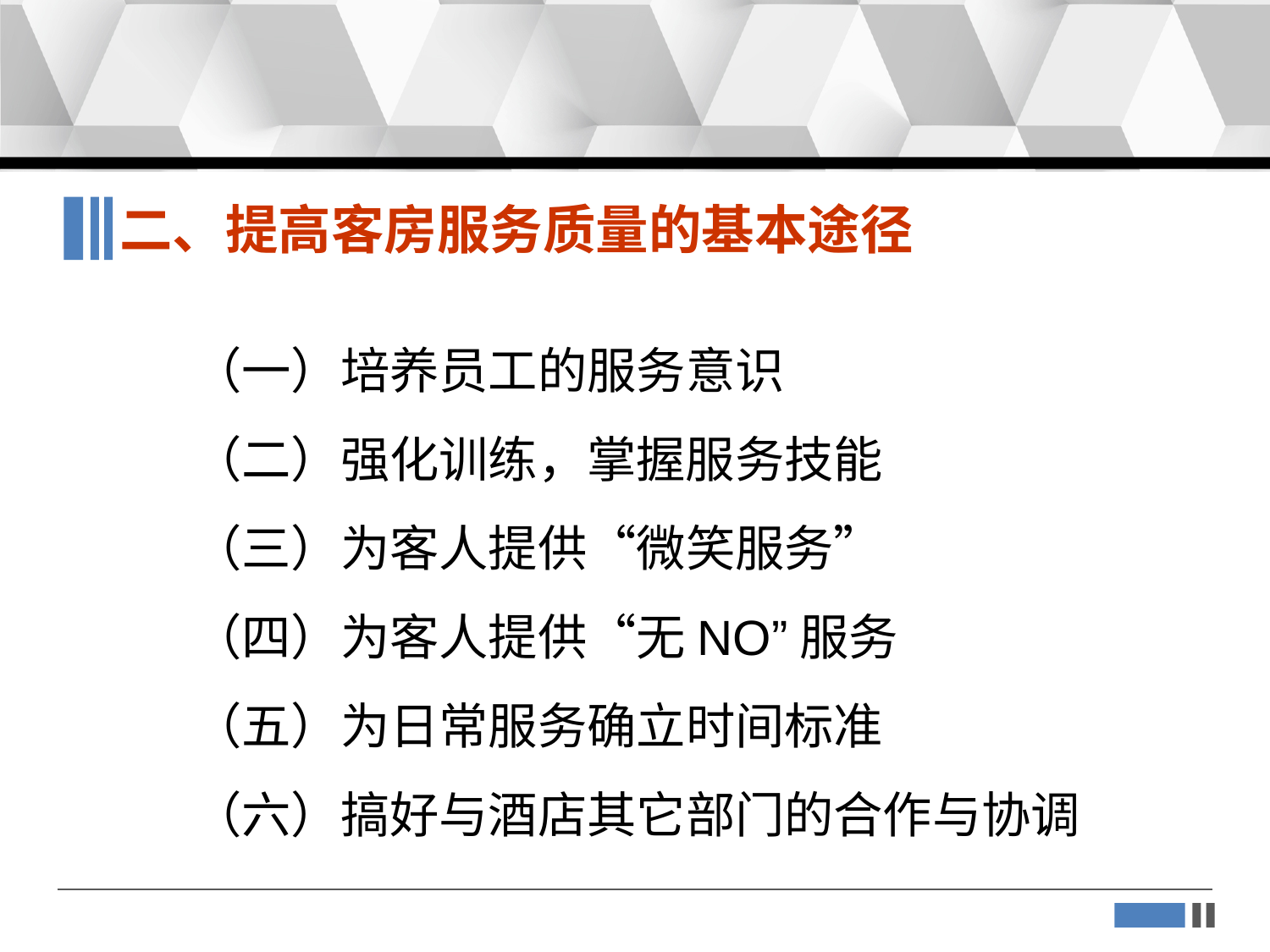

二、提高客房服务质量的基本途径

（一）培养员工的服务意识
（二）强化训练，掌握服务技能
（三）为客人提供“微笑服务”
（四）为客人提供“无NO”服务
（五）为日常服务确立时间标准
（六）搞好与酒店其它部门的合作与协调